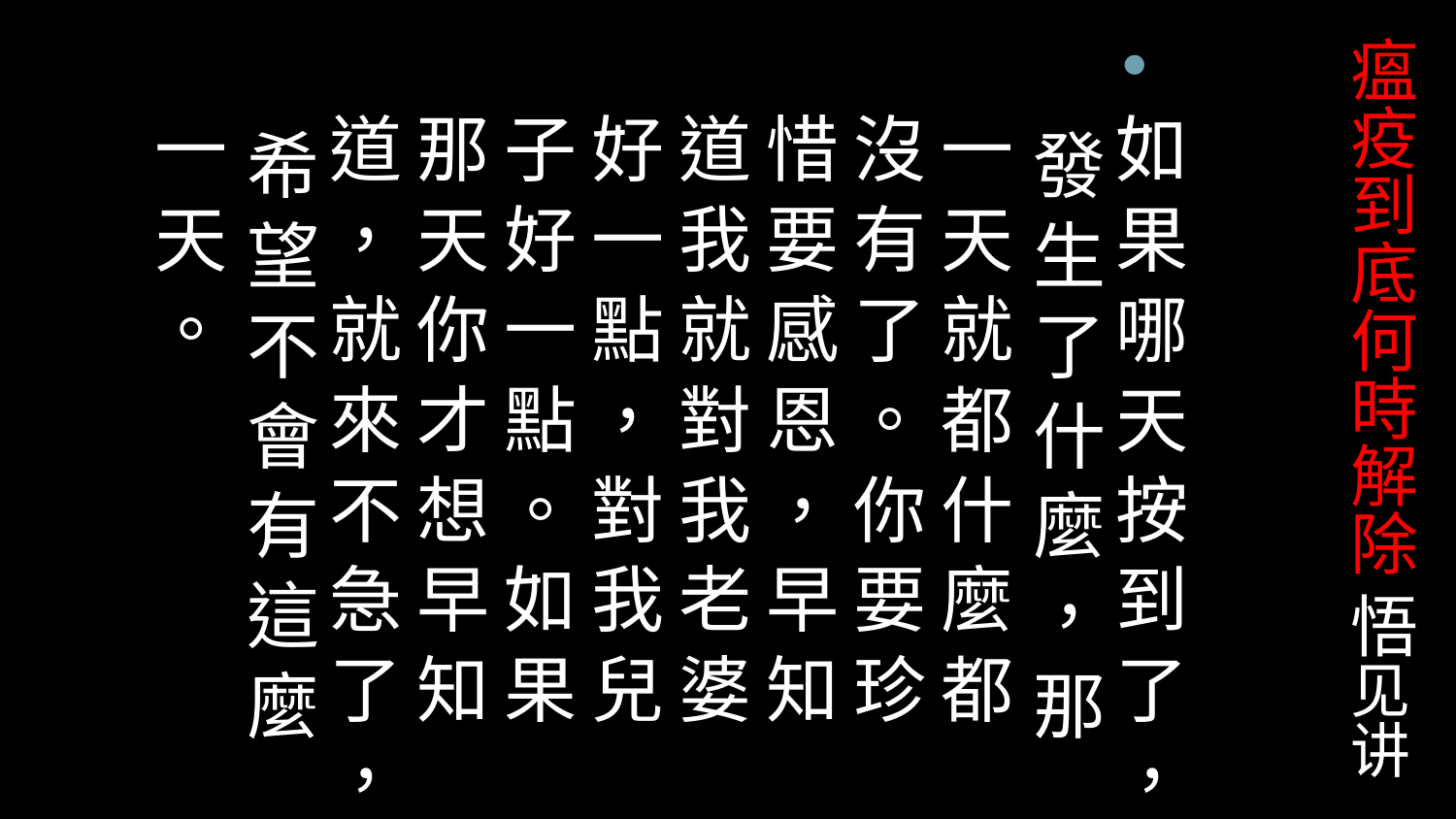

# 瘟疫到底何時解除 悟见讲
如 果 哪 天 按 到 了 ， 發 生 了 什 麼 ， 那 一 天 就 都 什 麼 都 沒 有 了 。 你 要 珍 惜 要 感 恩 ， 早 知 道 我 就 對 我 老 婆 好 一 點 ， 對 我 兒 子 好 一 點 。 如 果 那 天 你 才 想 早 知 道 ， 就 來 不 急 了 ， 希 望 不 會 有 這 麼 一 天 。